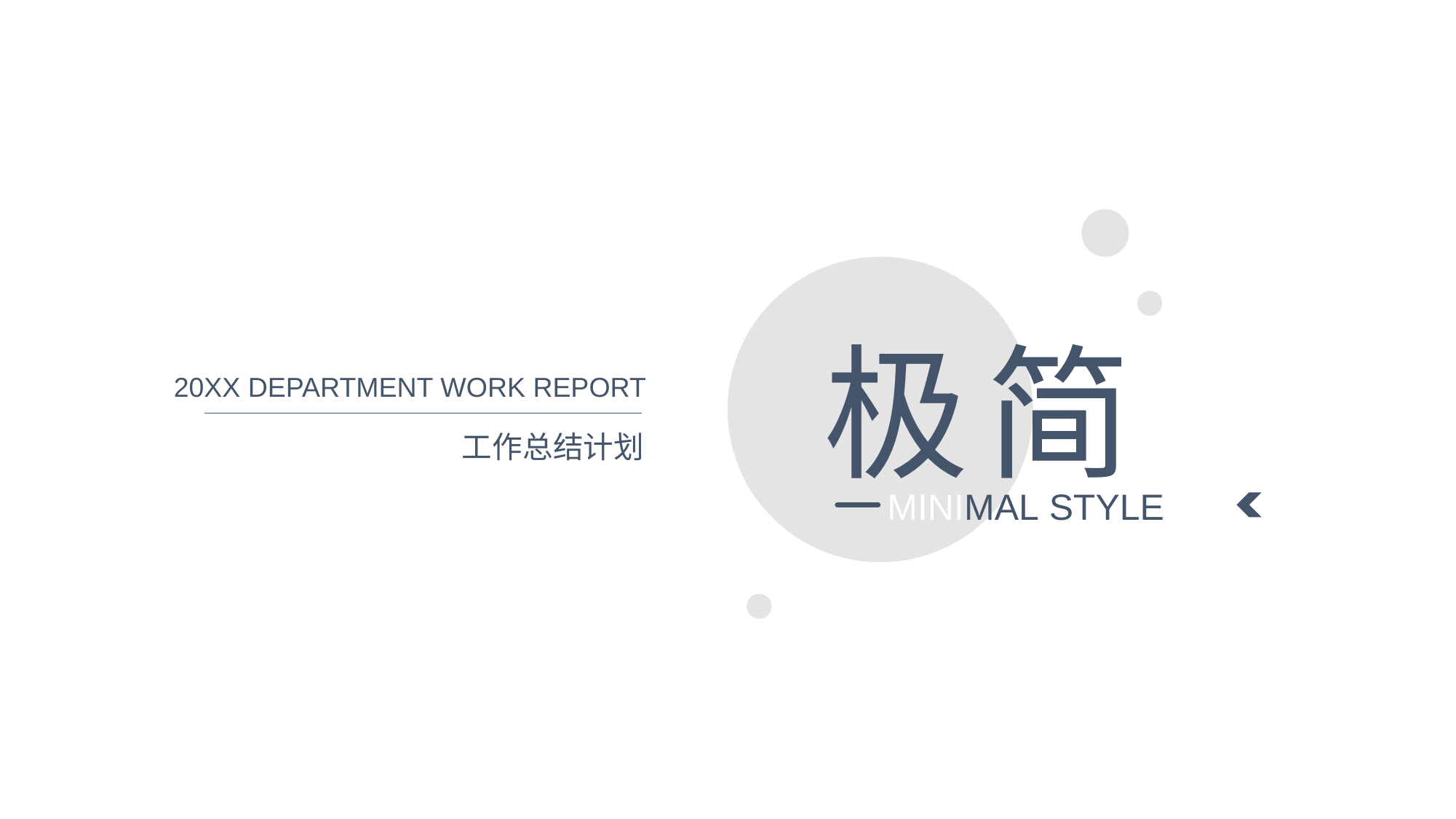

极
简
20XX DEPARTMENT WORK REPORT
工作总结计划
MINIMAL STYLE